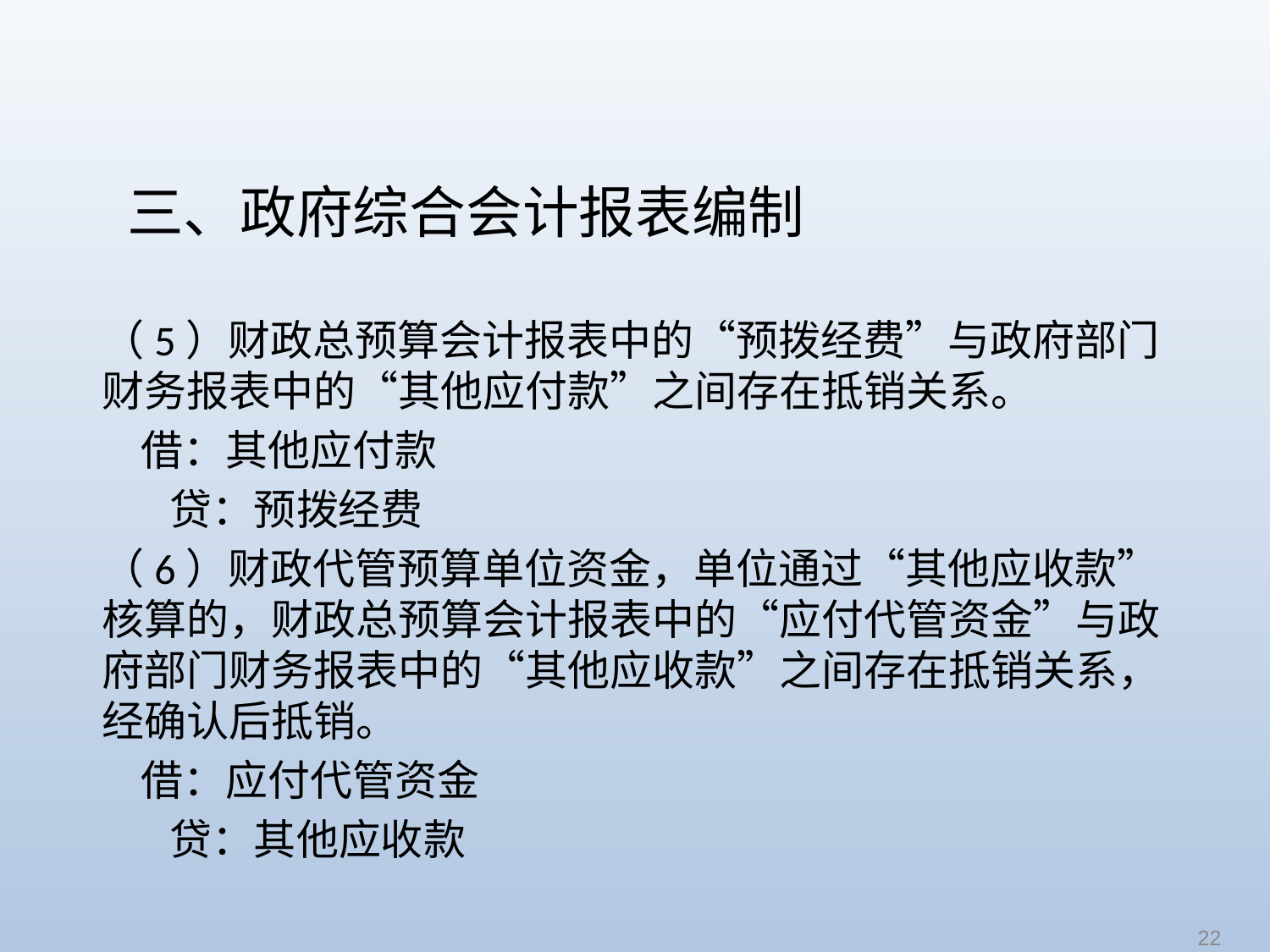

# 三、政府综合会计报表编制
（5）财政总预算会计报表中的“预拨经费”与政府部门财务报表中的“其他应付款”之间存在抵销关系。
   借：其他应付款
      贷：预拨经费
（6）财政代管预算单位资金，单位通过“其他应收款”核算的，财政总预算会计报表中的“应付代管资金”与政府部门财务报表中的“其他应收款”之间存在抵销关系，经确认后抵销。
   借：应付代管资金
      贷：其他应收款

22